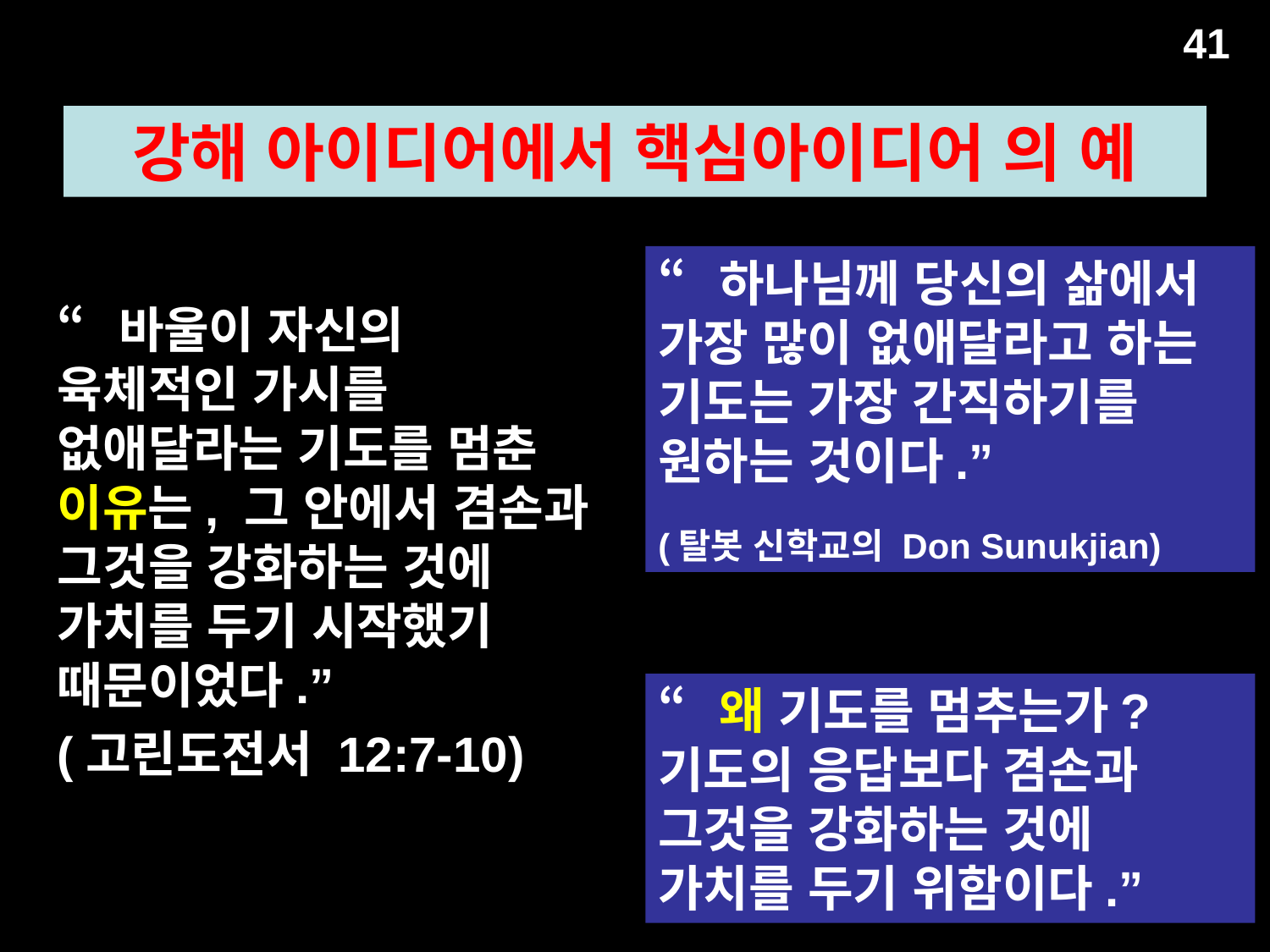

41
강해 아이디어에서 핵심아이디어 의 예
“하나님께 당신의 삶에서 가장 많이 없애달라고 하는 기도는 가장 간직하기를 원하는 것이다.”

(탈봇 신학교의 Don Sunukjian)
“바울이 자신의 육체적인 가시를 없애달라는 기도를 멈춘 이유는, 그 안에서 겸손과 그것을 강화하는 것에 가치를 두기 시작했기 때문이었다.”
(고린도전서 12:7-10)
“왜 기도를 멈추는가? 기도의 응답보다 겸손과 그것을 강화하는 것에 가치를 두기 위함이다.”